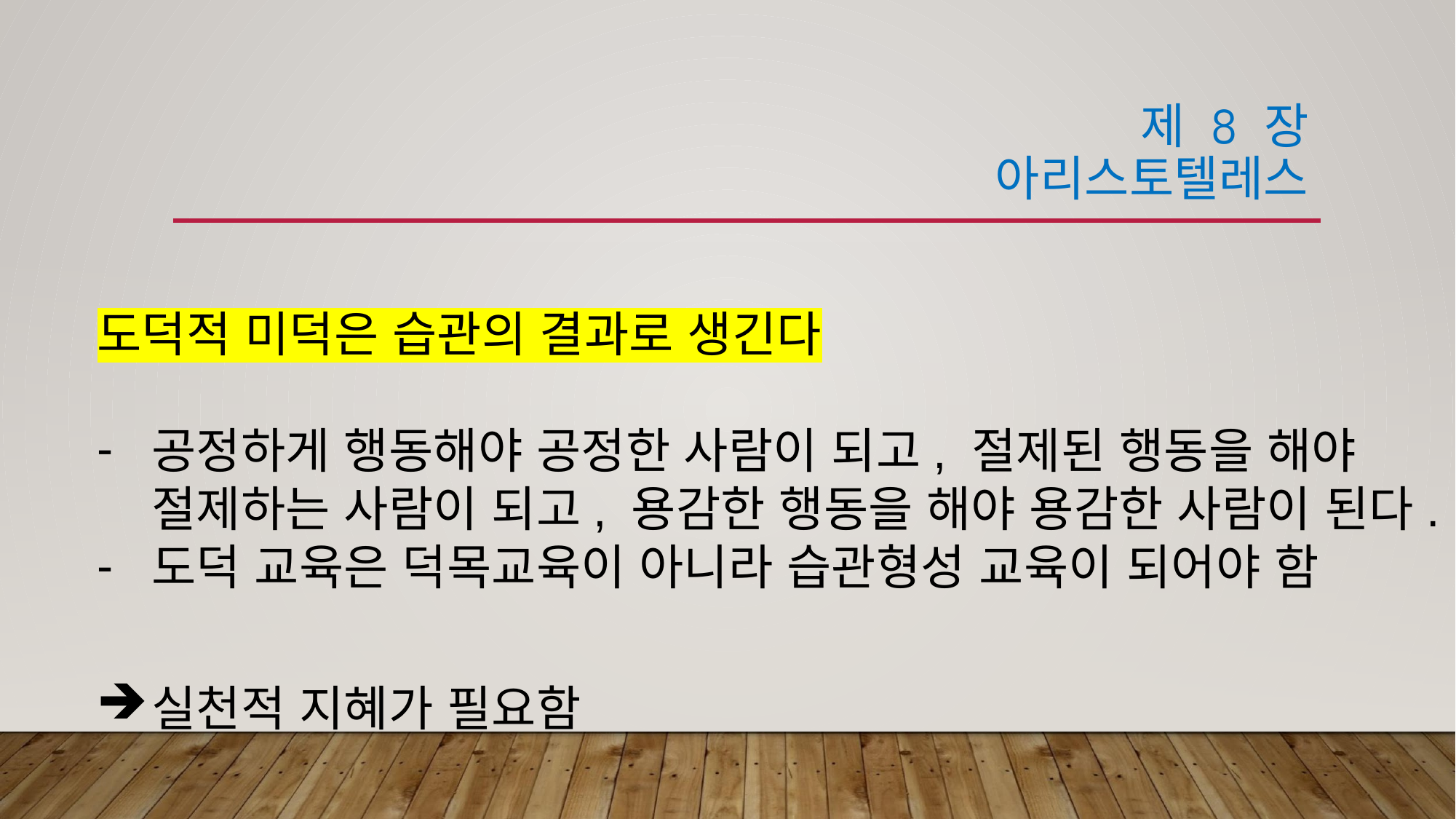

# 제 8 장 아리스토텔레스
도덕적 미덕은 습관의 결과로 생긴다

공정하게 행동해야 공정한 사람이 되고, 절제된 행동을 해야 절제하는 사람이 되고, 용감한 행동을 해야 용감한 사람이 된다.
도덕 교육은 덕목교육이 아니라 습관형성 교육이 되어야 함
실천적 지혜가 필요함